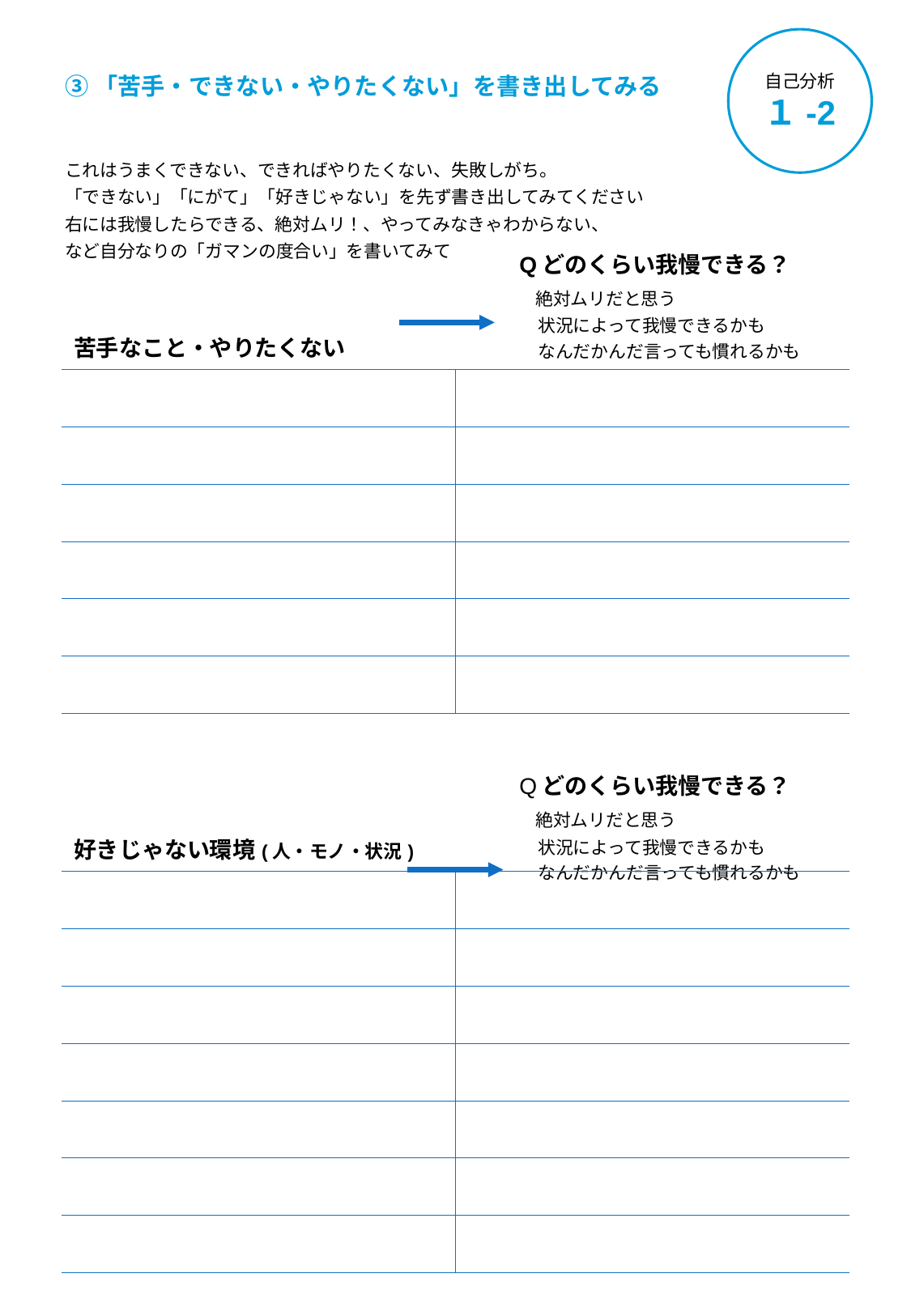

自己分析
１-2
③「苦手・できない・やりたくない」を書き出してみる

これはうまくできない、できればやりたくない、失敗しがち。
「できない」「にがて」「好きじゃない」を先ず書き出してみてください
右には我慢したらできる、絶対ムリ！、やってみなきゃわからない、
など自分なりの「ガマンの度合い」を書いてみて
| 苦手なこと・やりたくない | Qどのくらい我慢できる？ 　　　絶対ムリだと思う 　　　　状況によって我慢できるかも 　　　　なんだかんだ言っても慣れるかも |
| --- | --- |
|  |  |
|  |  |
|  |  |
|  |  |
|  |  |
|  |  |
|  |  |
| 好きじゃない環境(人・モノ・状況) | Qどのくらい我慢できる？ 　　　絶対ムリだと思う 　　　　状況によって我慢できるかも 　　　　なんだかんだ言っても慣れるかも |
| --- | --- |
|  |  |
|  |  |
|  |  |
|  |  |
|  |  |
|  |  |
|  |  |
|  |  |